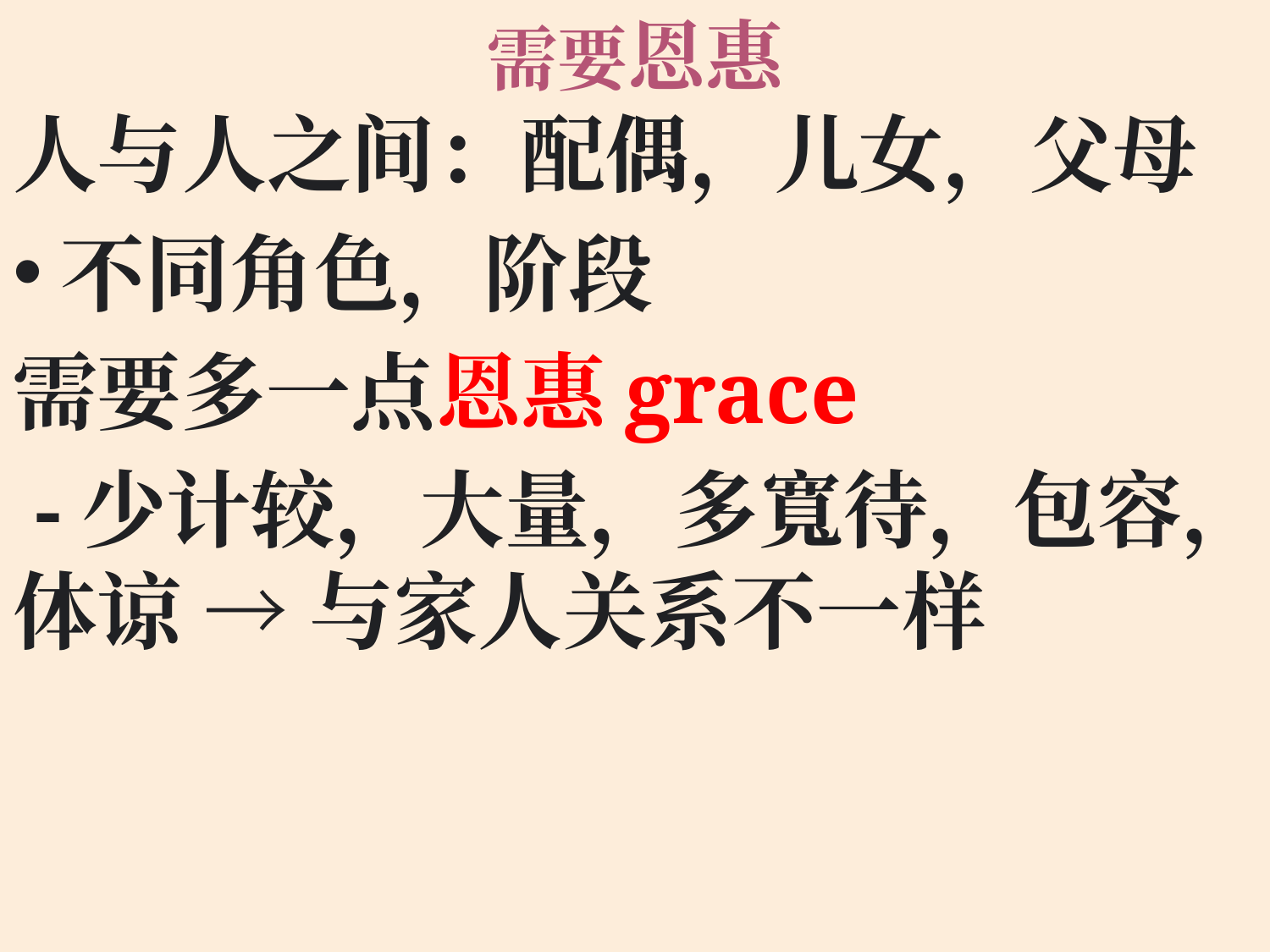

# 需要恩惠
人与人之间：配偶，儿女，父母
不同角色，阶段
需要多一点恩惠grace
 -少计较，大量，多寬待，包容，体谅 → 与家人关系不一样